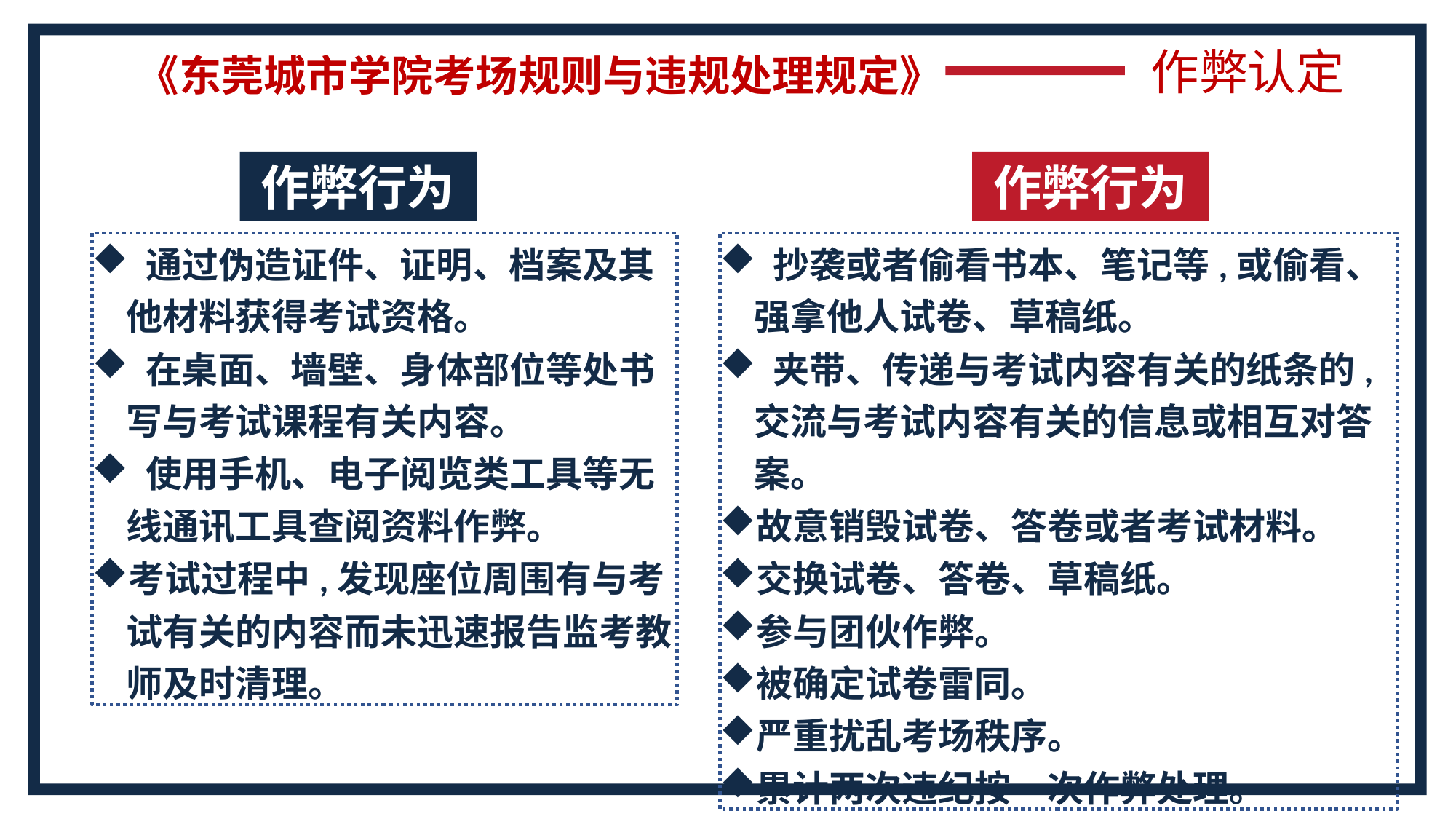

作弊认定
《东莞城市学院考场规则与违规处理规定》

作弊行为
作弊行为
 通过伪造证件、证明、档案及其他材料获得考试资格。
 在桌面、墙壁、身体部位等处书写与考试课程有关内容。
 使用手机、电子阅览类工具等无线通讯工具查阅资料作弊。
考试过程中,发现座位周围有与考试有关的内容而未迅速报告监考教师及时清理。
 抄袭或者偷看书本、笔记等,或偷看、强拿他人试卷、草稿纸。
 夹带、传递与考试内容有关的纸条的,交流与考试内容有关的信息或相互对答案。
故意销毁试卷、答卷或者考试材料。
交换试卷、答卷、草稿纸。
参与团伙作弊。
被确定试卷雷同。
严重扰乱考场秩序。
累计两次违纪按一次作弊处理。